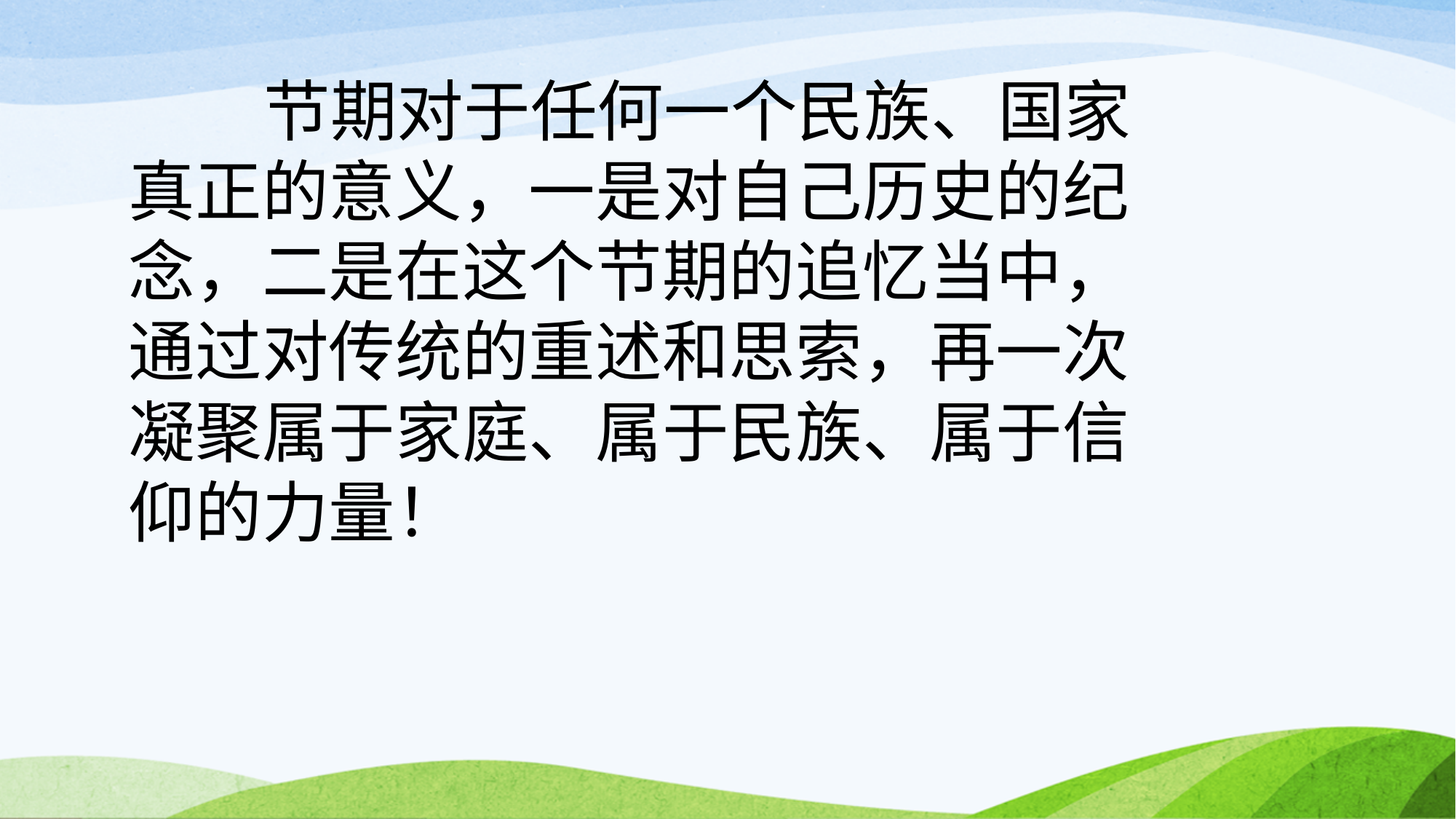

节期对于任何一个民族、国家真正的意义，一是对自己历史的纪念，二是在这个节期的追忆当中，通过对传统的重述和思索，再一次凝聚属于家庭、属于民族、属于信仰的力量！